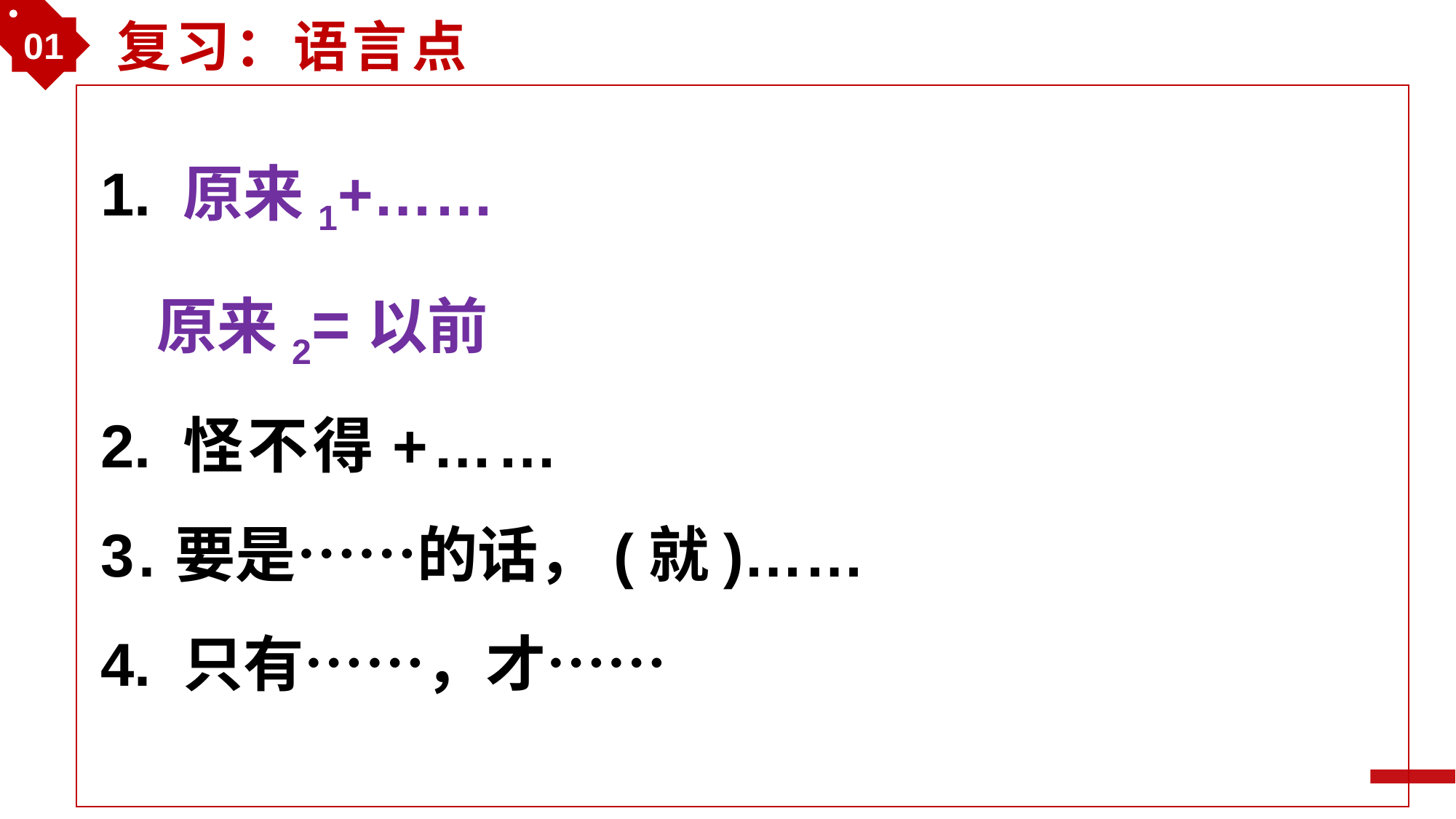

01
复习：语言点

1. 原来1+……
   原来2=以前
2. 怪不得+……
3.要是……的话，(就)……
4. 只有……，才……